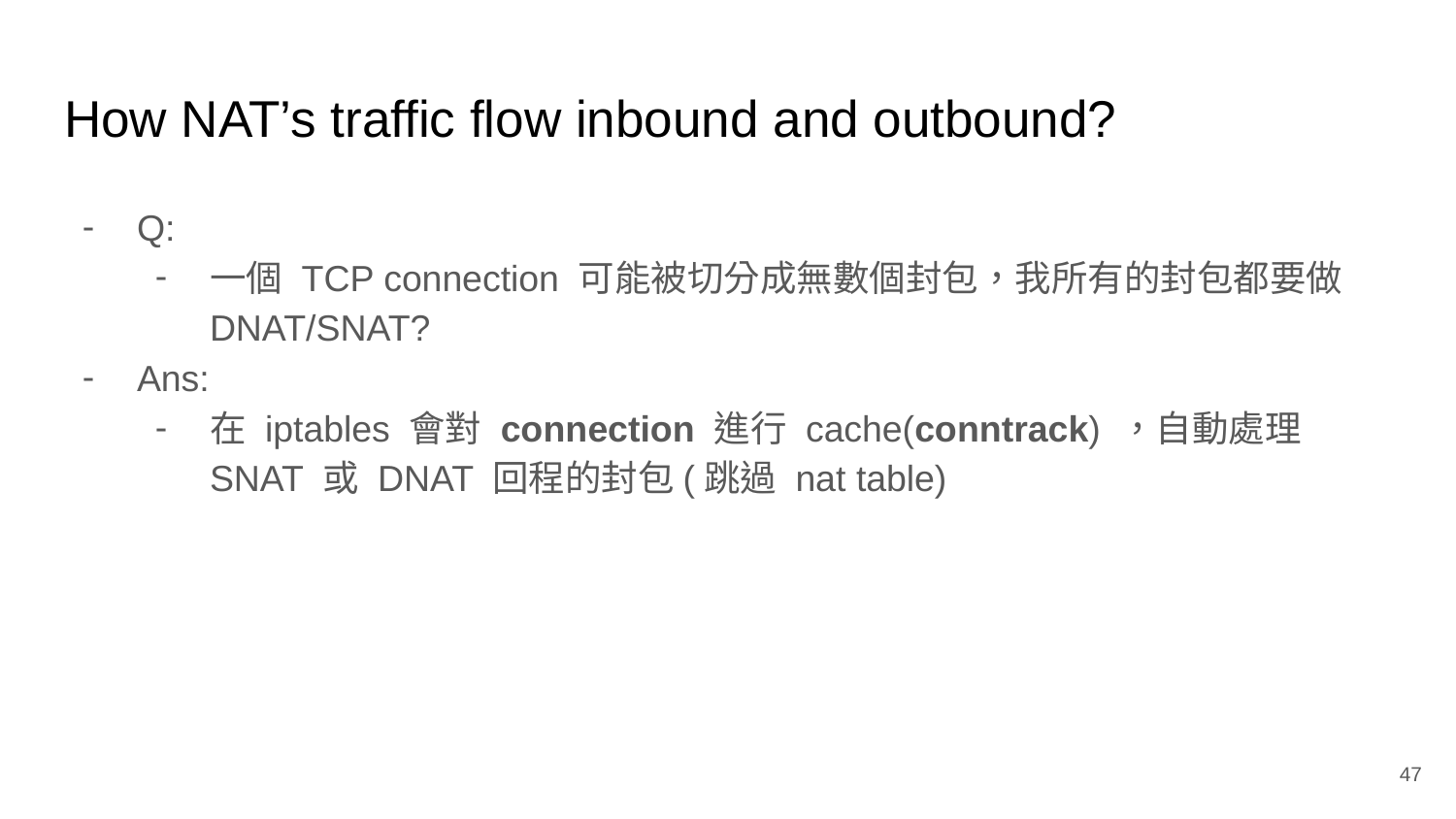

# How NAT’s traffic flow inbound and outbound?
Q:
一個 TCP connection 可能被切分成無數個封包，我所有的封包都要做 DNAT/SNAT?
Ans:
在 iptables 會對 connection 進行 cache(conntrack) ，自動處理 SNAT 或 DNAT 回程的封包(跳過 nat table)
47